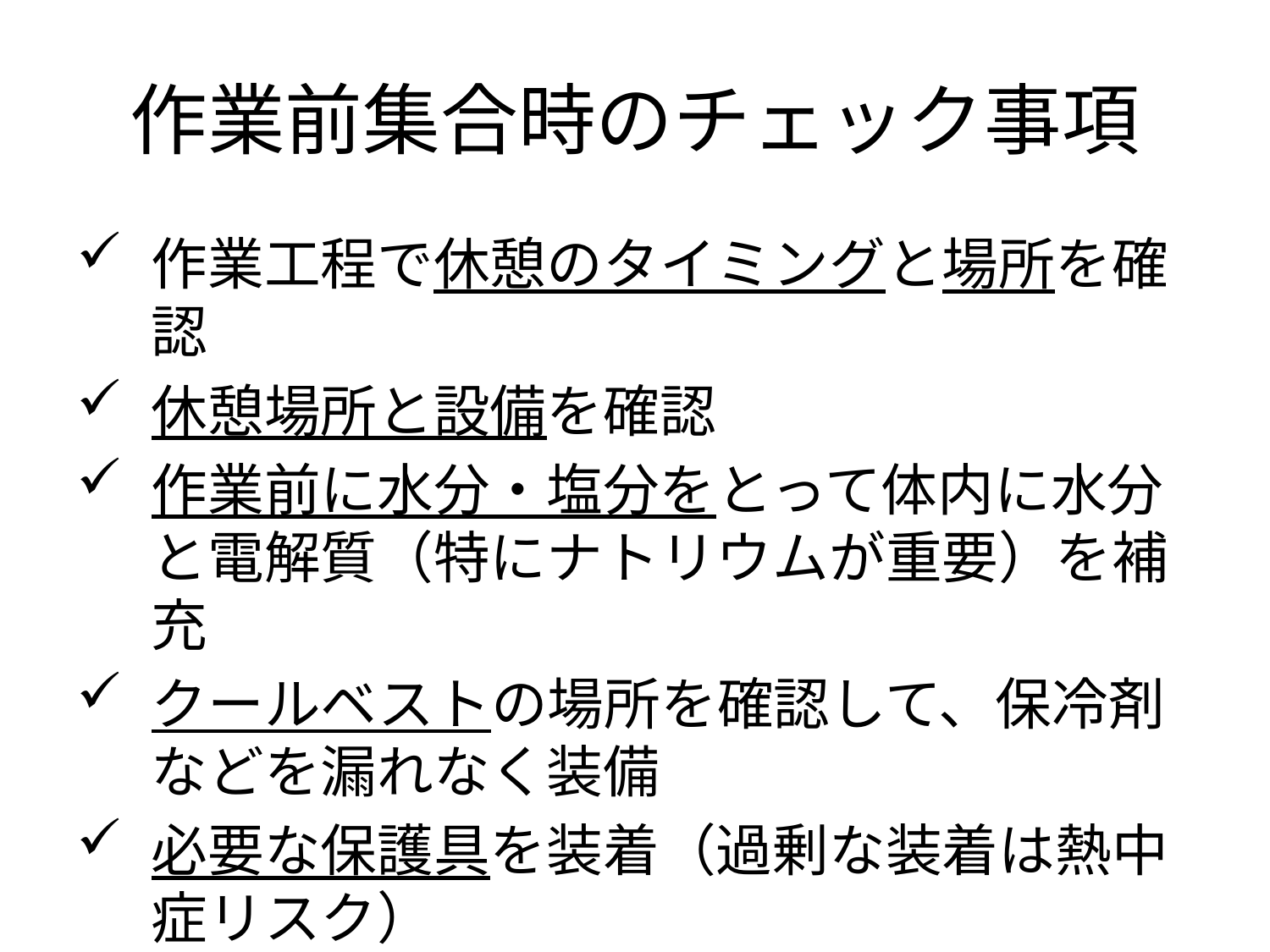

# 作業前集合時のチェック事項
作業工程で休憩のタイミングと場所を確認
休憩場所と設備を確認
作業前に水分・塩分をとって体内に水分と電解質（特にナトリウムが重要）を補充
クールベストの場所を確認して、保冷剤などを漏れなく装備
必要な保護具を装着（過剰な装着は熱中症リスク）